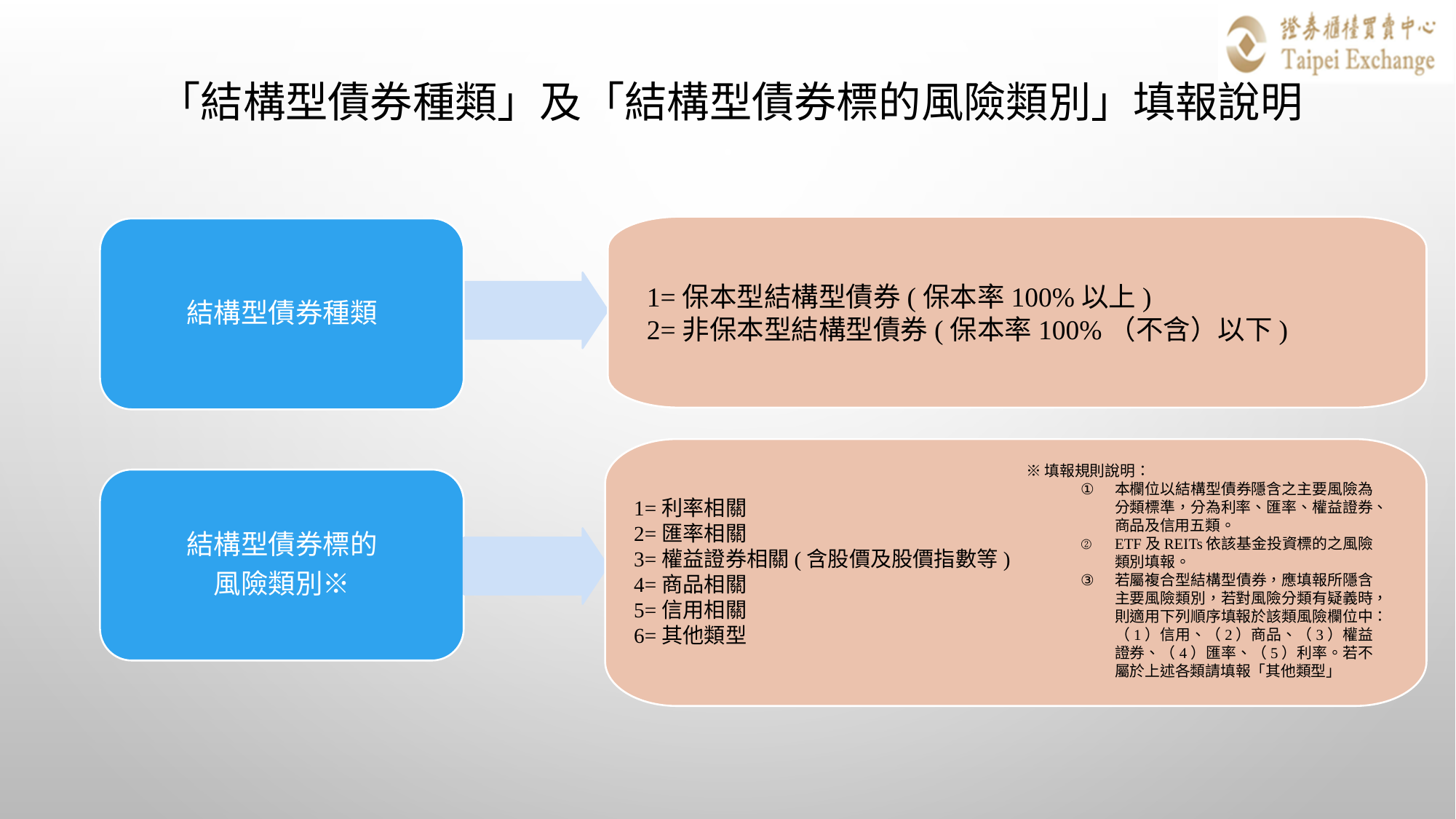

「結構型債券種類」及「結構型債券標的風險類別」填報說明
1=保本型結構型債券(保本率100%以上)
2=非保本型結構型債券(保本率100%（不含）以下)
結構型債券種類

※填報規則說明：
本欄位以結構型債券隱含之主要風險為分類標準，分為利率、匯率、權益證券、商品及信用五類。
ETF及REITs依該基金投資標的之風險類別填報。
若屬複合型結構型債券，應填報所隱含主要風險類別，若對風險分類有疑義時，則適用下列順序填報於該類風險欄位中：（1）信用、（2）商品、（3）權益證券、（4）匯率、（5）利率。若不屬於上述各類請填報「其他類型」
結構型債券標的
風險類別※
1=利率相關
2=匯率相關
3=權益證券相關(含股價及股價指數等)
4=商品相關
5=信用相關
6=其他類型